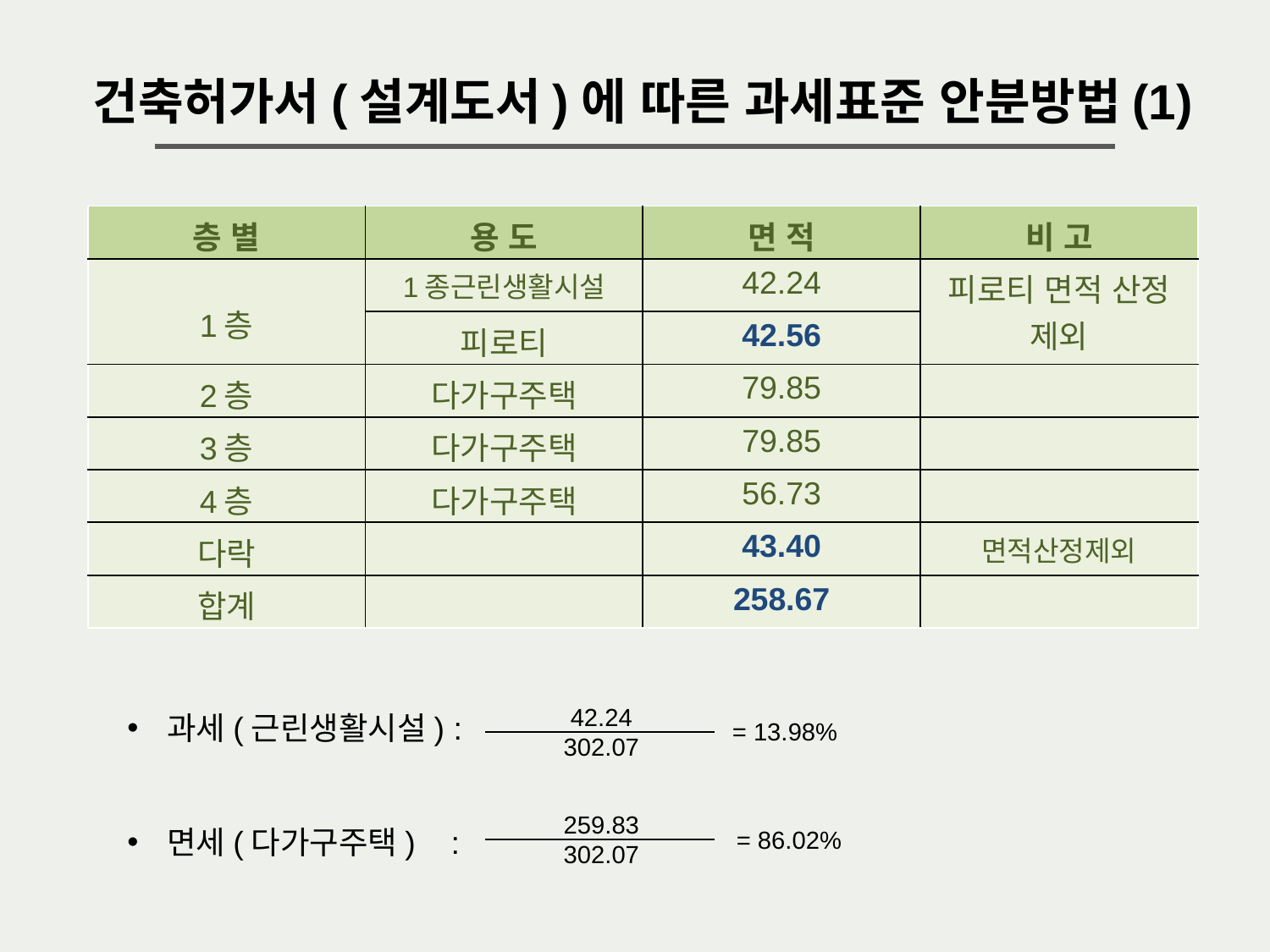

건축허가서(설계도서)에 따른 과세표준 안분방법(1)
| 층 별 | 용 도 | 면 적 | 비 고 |
| --- | --- | --- | --- |
| 1층 | 1종근린생활시설 | 42.24 | 피로티 면적 산정 제외 |
|  | 피로티 | 42.56 |  |
| 2층 | 다가구주택 | 79.85 |  |
| 3층 | 다가구주택 | 79.85 |  |
| 4층 | 다가구주택 | 56.73 |  |
| 다락 |  | 43.40 | 면적산정제외 |
| 합계 |  | 258.67 |  |

42.24
302.07
과세(근린생활시설) :

면세(다가구주택)    :
= 13.98%
259.83
302.07
= 86.02%